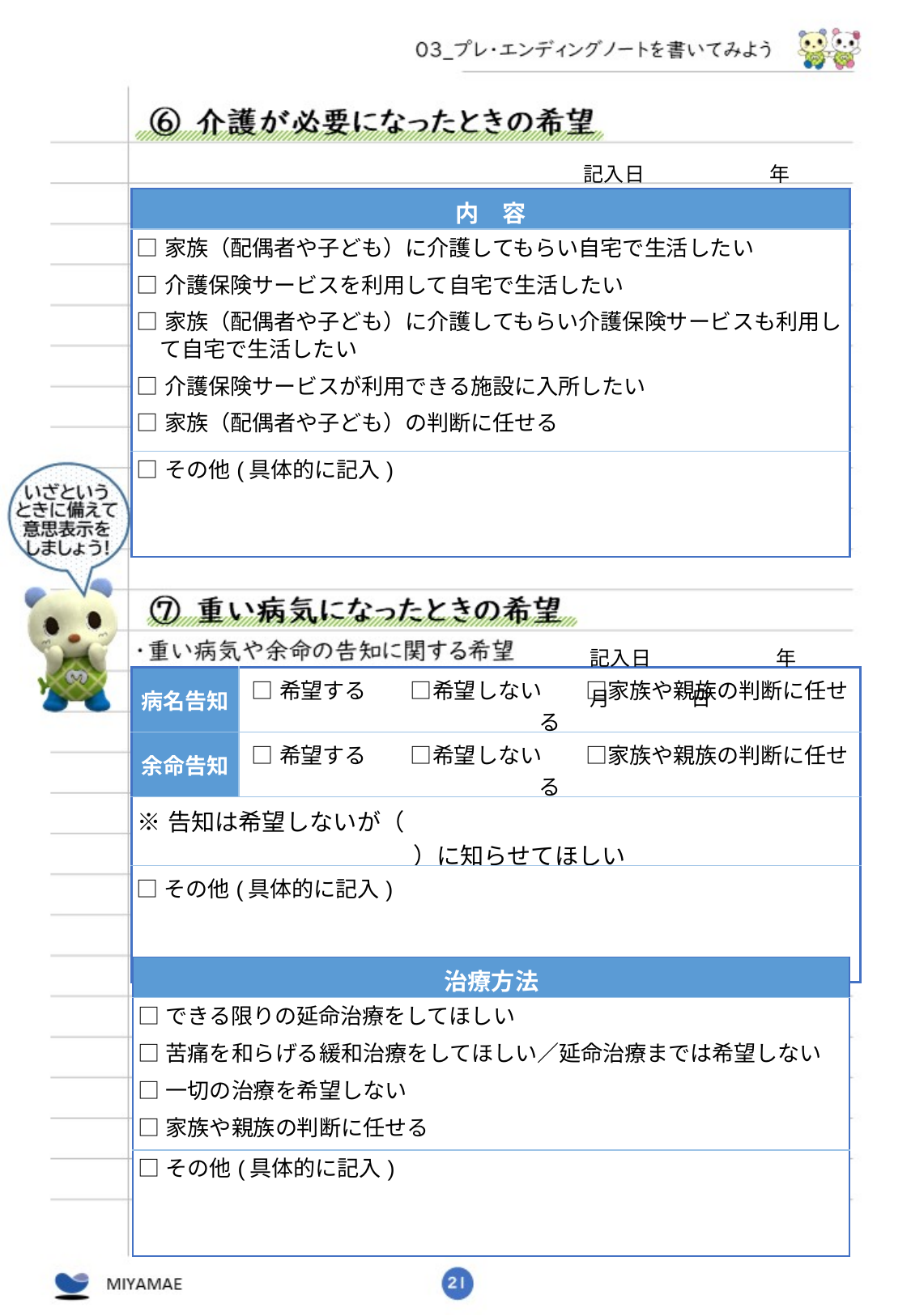

記入日　　　　　　年　　　　月　　　　日
| 内　容 |
| --- |
| □家族（配偶者や子ども）に介護してもらい自宅で生活したい □介護保険サービスを利用して自宅で生活したい □家族（配偶者や子ども）に介護してもらい介護保険サービスも利用して自宅で生活したい □介護保険サービスが利用できる施設に入所したい □家族（配偶者や子ども）の判断に任せる |
| □その他(具体的に記入) |
記入日　　　　　　年　　　　月　　　　日
| 病名告知 | □希望する　　□希望しない　　□家族や親族の判断に任せる |
| --- | --- |
| 余命告知 | □希望する　　□希望しない　　□家族や親族の判断に任せる |
| ※告知は希望しないが（　　　　　　　　　　　　　　　　　　　　　）に知らせてほしい |  |
| □その他(具体的に記入) |  |
| 治療方法 |
| --- |
| □できる限りの延命治療をしてほしい □苦痛を和らげる緩和治療をしてほしい／延命治療までは希望しない □一切の治療を希望しない □家族や親族の判断に任せる |
| □その他(具体的に記入) |